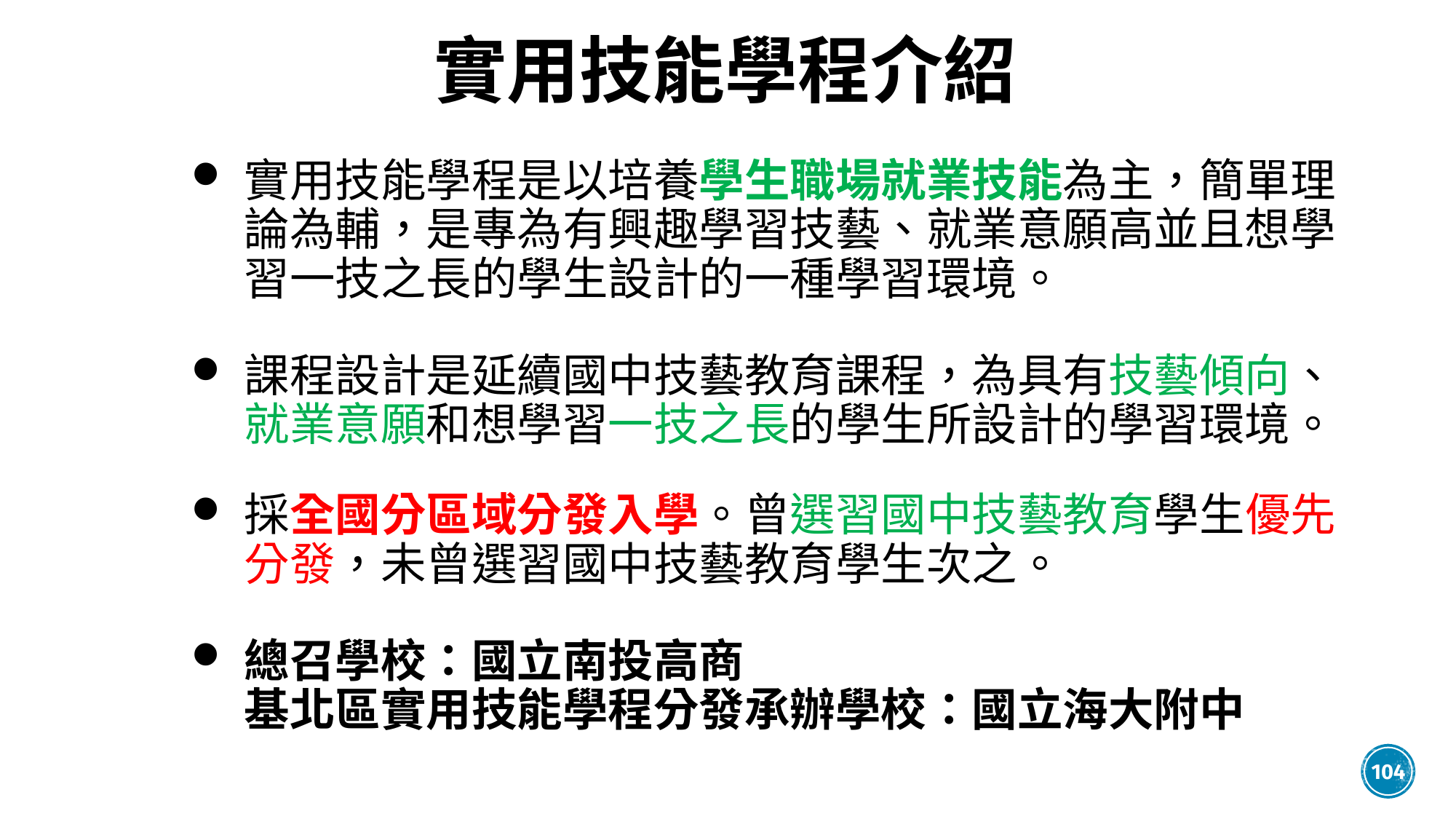

# 實用技能學程介紹
實用技能學程是以培養學生職場就業技能為主，簡單理論為輔，是專為有興趣學習技藝、就業意願高並且想學習一技之長的學生設計的一種學習環境。

課程設計是延續國中技藝教育課程，為具有技藝傾向、就業意願和想學習一技之長的學生所設計的學習環境。

採全國分區域分發入學。曾選習國中技藝教育學生優先分發，未曾選習國中技藝教育學生次之。

總召學校：國立南投高商
基北區實用技能學程分發承辦學校：國立海大附中
104